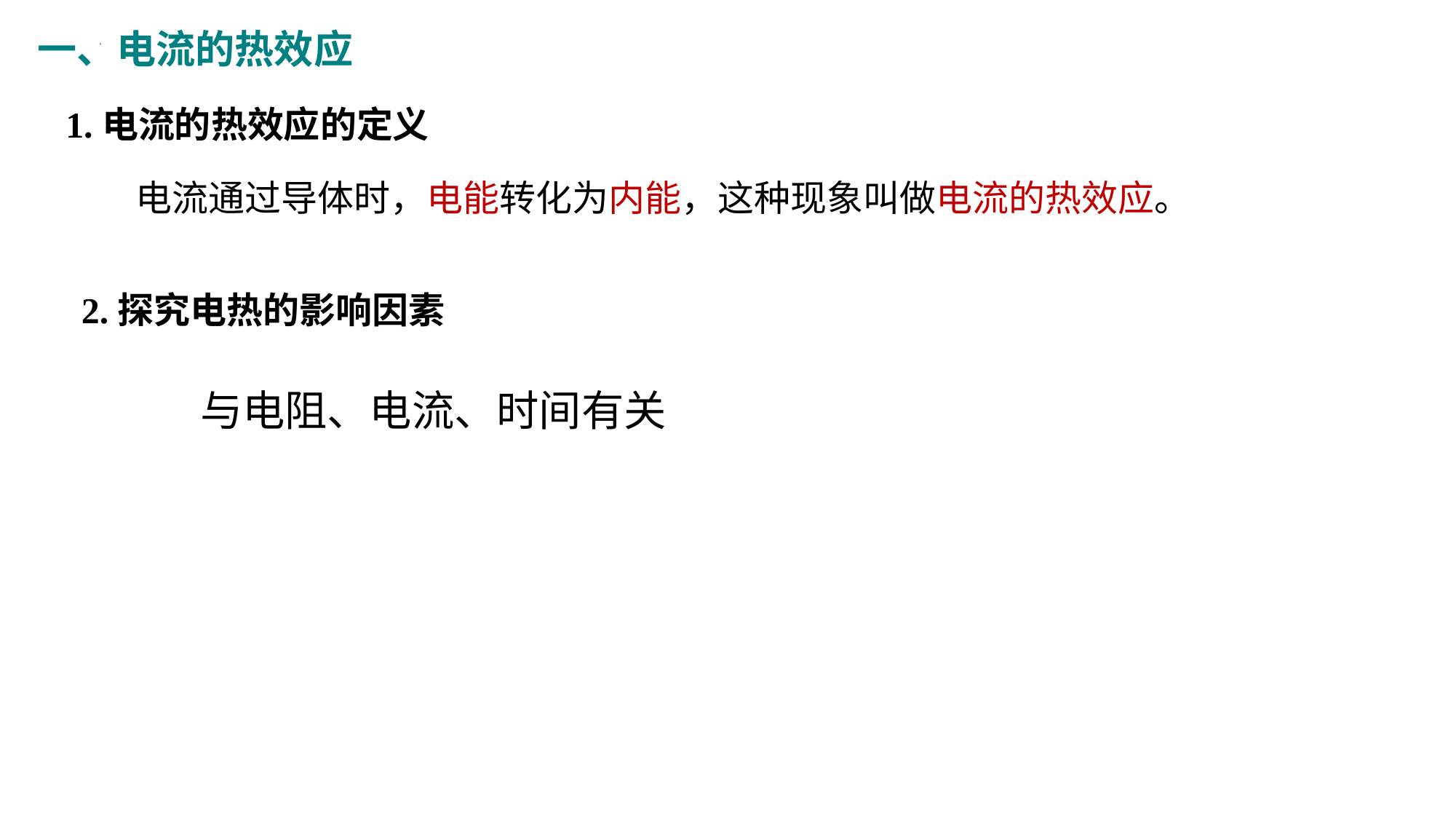

一、电流的热效应
1.电流的热效应的定义
电流通过导体时，电能转化为内能，这种现象叫做电流的热效应。
2.探究电热的影响因素
与电阻、电流、时间有关